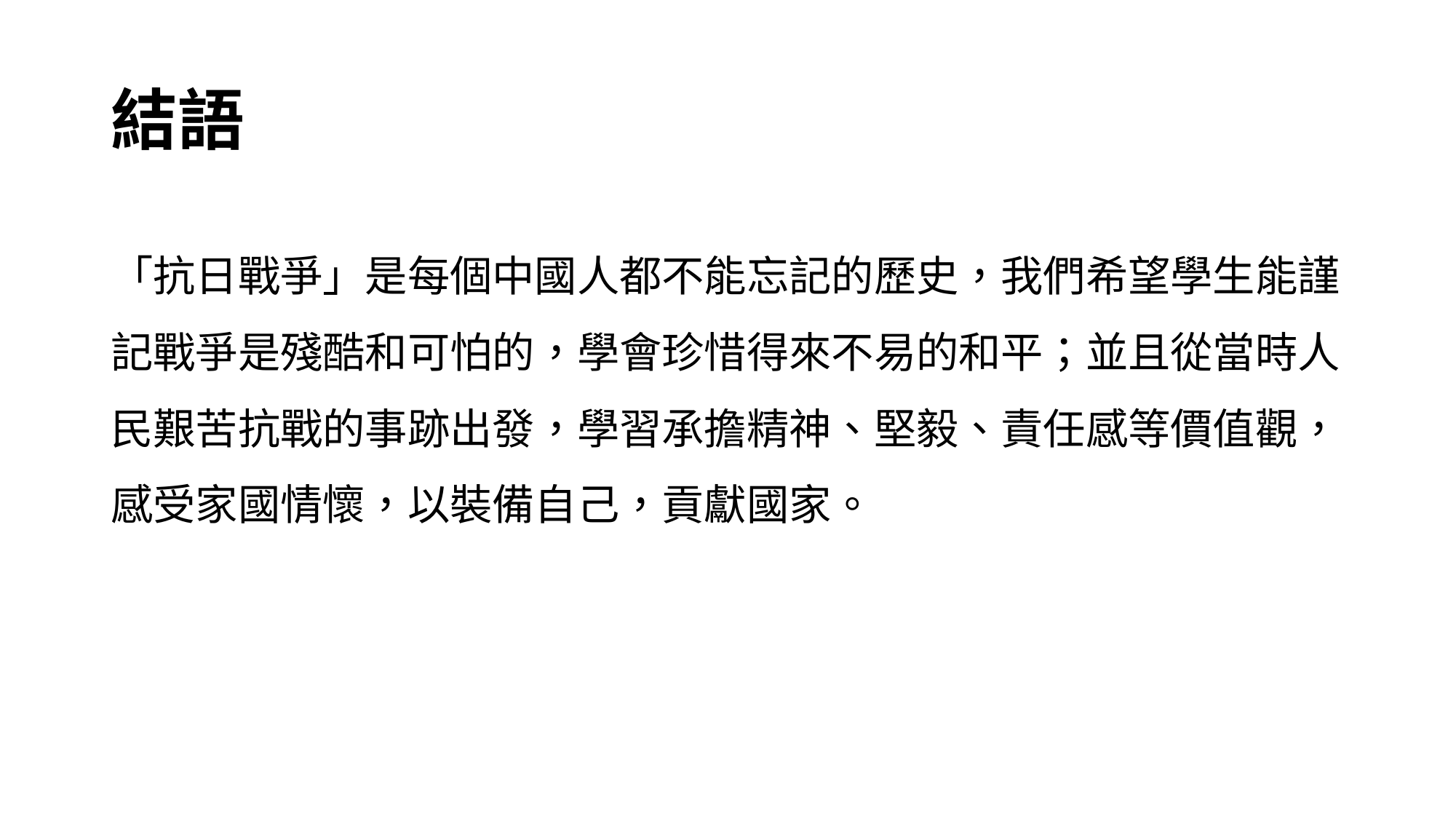

# 結語
「抗日戰爭」是每個中國人都不能忘記的歷史，我們希望學生能謹記戰爭是殘酷和可怕的，學會珍惜得來不易的和平；並且從當時人民艱苦抗戰的事跡出發，學習承擔精神、堅毅、責任感等價值觀，感受家國情懷，以裝備自己，貢獻國家。